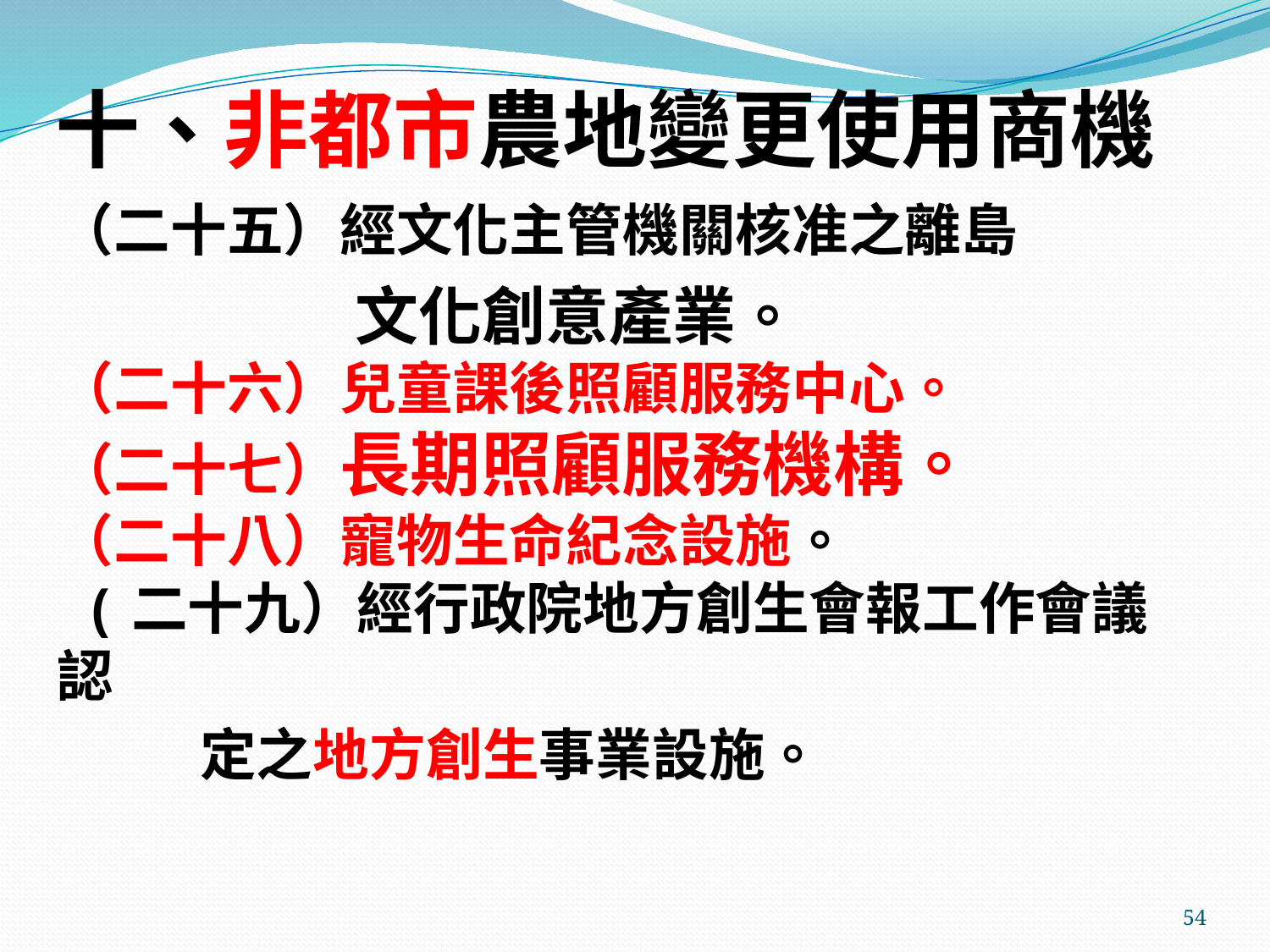

# 十、非都市農地變更使用商機
（二十五）經文化主管機關核准之離島
                      文化創意產業。
（二十六）兒童課後照顧服務中心。
（二十七）長期照顧服務機構。
（二十八）寵物生命紀念設施。
 (二十九）經行政院地方創生會報工作會議認
          定之地方創生事業設施。
54